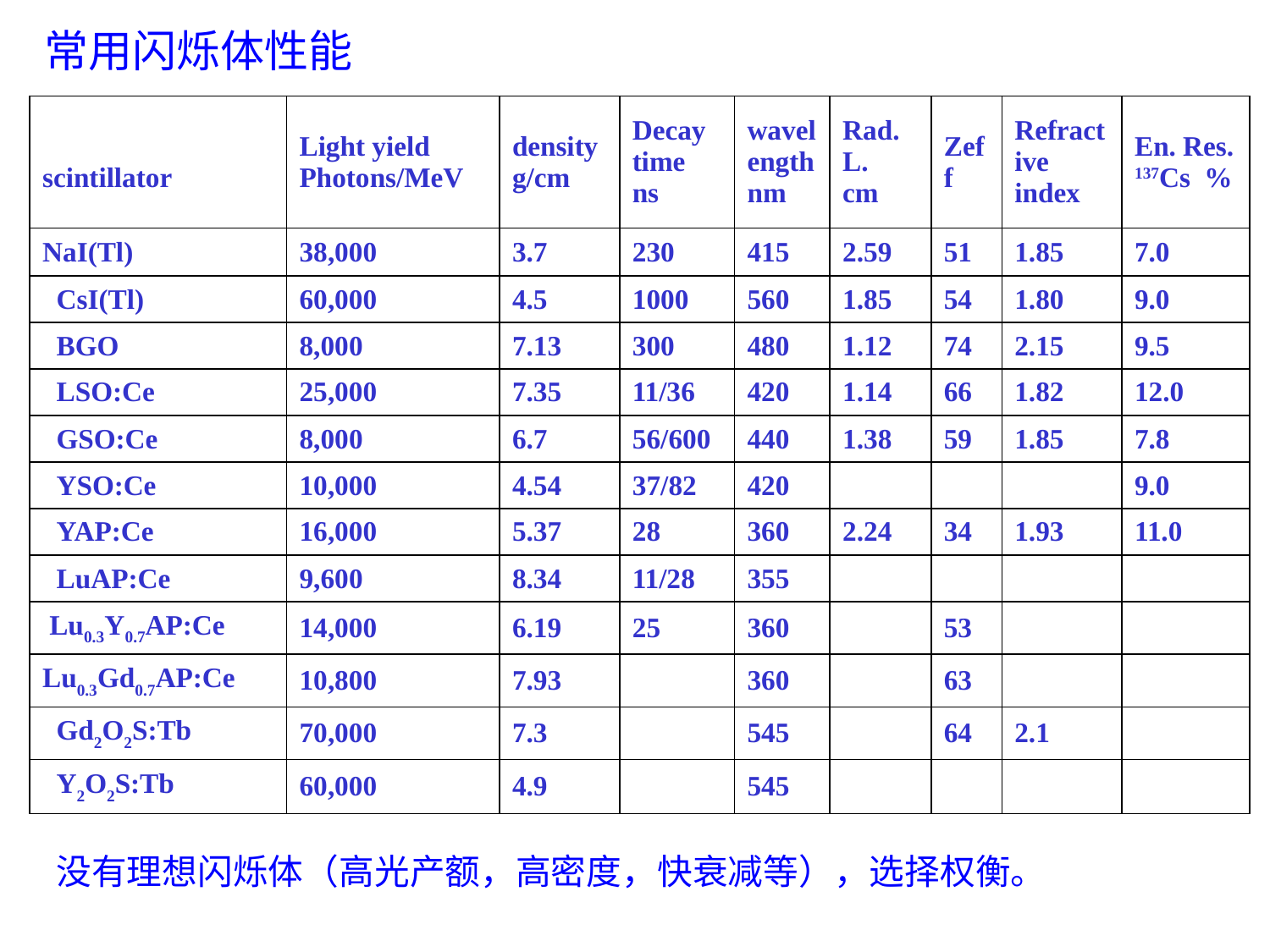

常用闪烁体性能
| scintillator | Light yield Photons/MeV | density g/cm | Decay time ns | wavelength nm | Rad. L. cm | Zeff | Refractive index | En. Res. 137Cs % |
| --- | --- | --- | --- | --- | --- | --- | --- | --- |
| NaI(Tl) | 38,000 | 3.7 | 230 | 415 | 2.59 | 51 | 1.85 | 7.0 |
| CsI(Tl) | 60,000 | 4.5 | 1000 | 560 | 1.85 | 54 | 1.80 | 9.0 |
| BGO | 8,000 | 7.13 | 300 | 480 | 1.12 | 74 | 2.15 | 9.5 |
| LSO:Ce | 25,000 | 7.35 | 11/36 | 420 | 1.14 | 66 | 1.82 | 12.0 |
| GSO:Ce | 8,000 | 6.7 | 56/600 | 440 | 1.38 | 59 | 1.85 | 7.8 |
| YSO:Ce | 10,000 | 4.54 | 37/82 | 420 |  |  |  | 9.0 |
| YAP:Ce | 16,000 | 5.37 | 28 | 360 | 2.24 | 34 | 1.93 | 11.0 |
| LuAP:Ce | 9,600 | 8.34 | 11/28 | 355 |  |  |  |  |
| Lu0.3Y0.7AP:Ce | 14,000 | 6.19 | 25 | 360 |  | 53 |  |  |
| Lu0.3Gd0.7AP:Ce | 10,800 | 7.93 |  | 360 |  | 63 |  |  |
| Gd2O2S:Tb | 70,000 | 7.3 |  | 545 |  | 64 | 2.1 |  |
| Y2O2S:Tb | 60,000 | 4.9 |  | 545 |  |  |  |  |
没有理想闪烁体（高光产额，高密度，快衰减等），选择权衡。